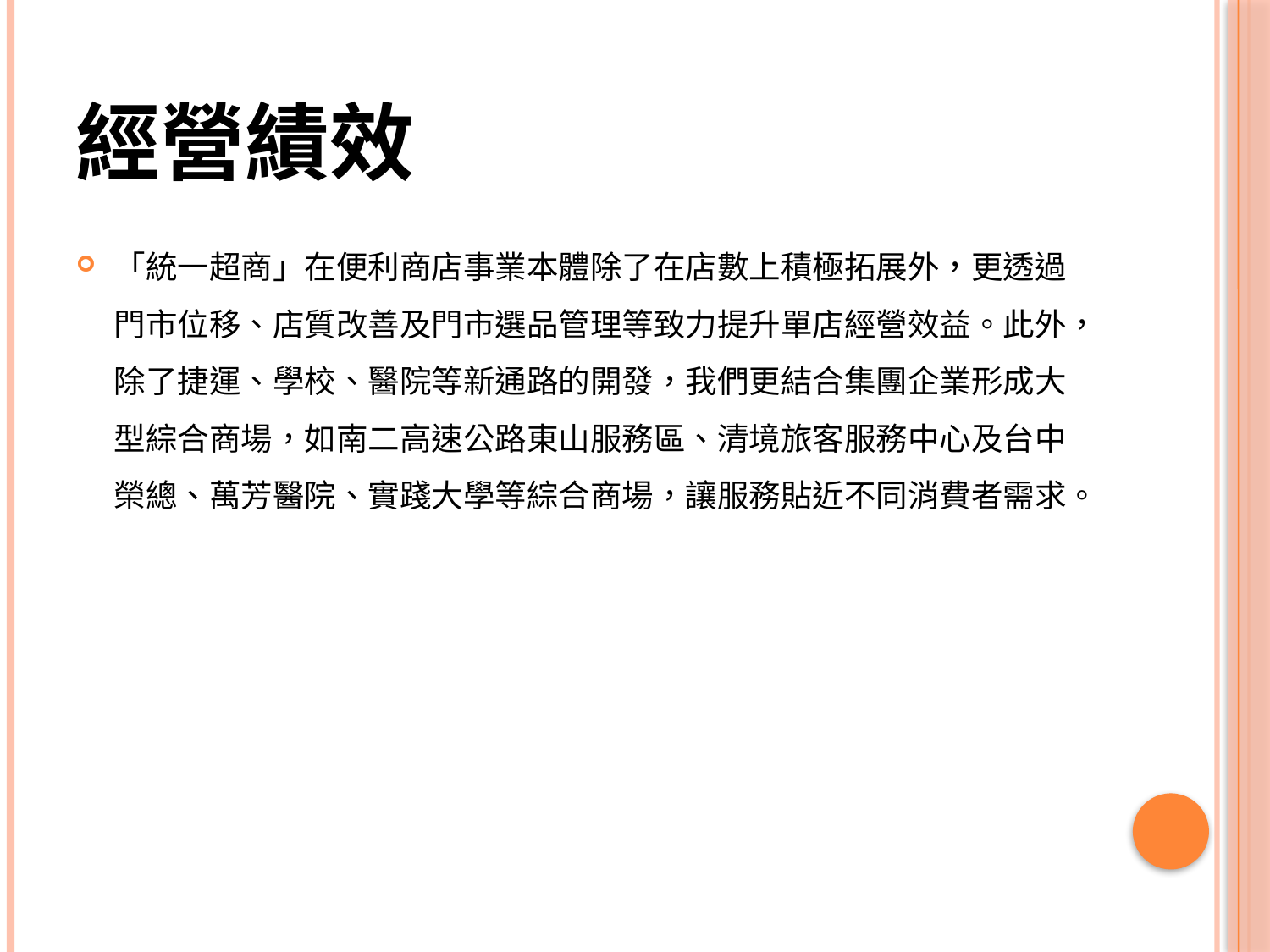

# 經營績效
「統一超商」在便利商店事業本體除了在店數上積極拓展外，更透過門市位移、店質改善及門市選品管理等致力提升單店經營效益。此外，除了捷運、學校、醫院等新通路的開發，我們更結合集團企業形成大型綜合商場，如南二高速公路東山服務區、清境旅客服務中心及台中榮總、萬芳醫院、實踐大學等綜合商場，讓服務貼近不同消費者需求。